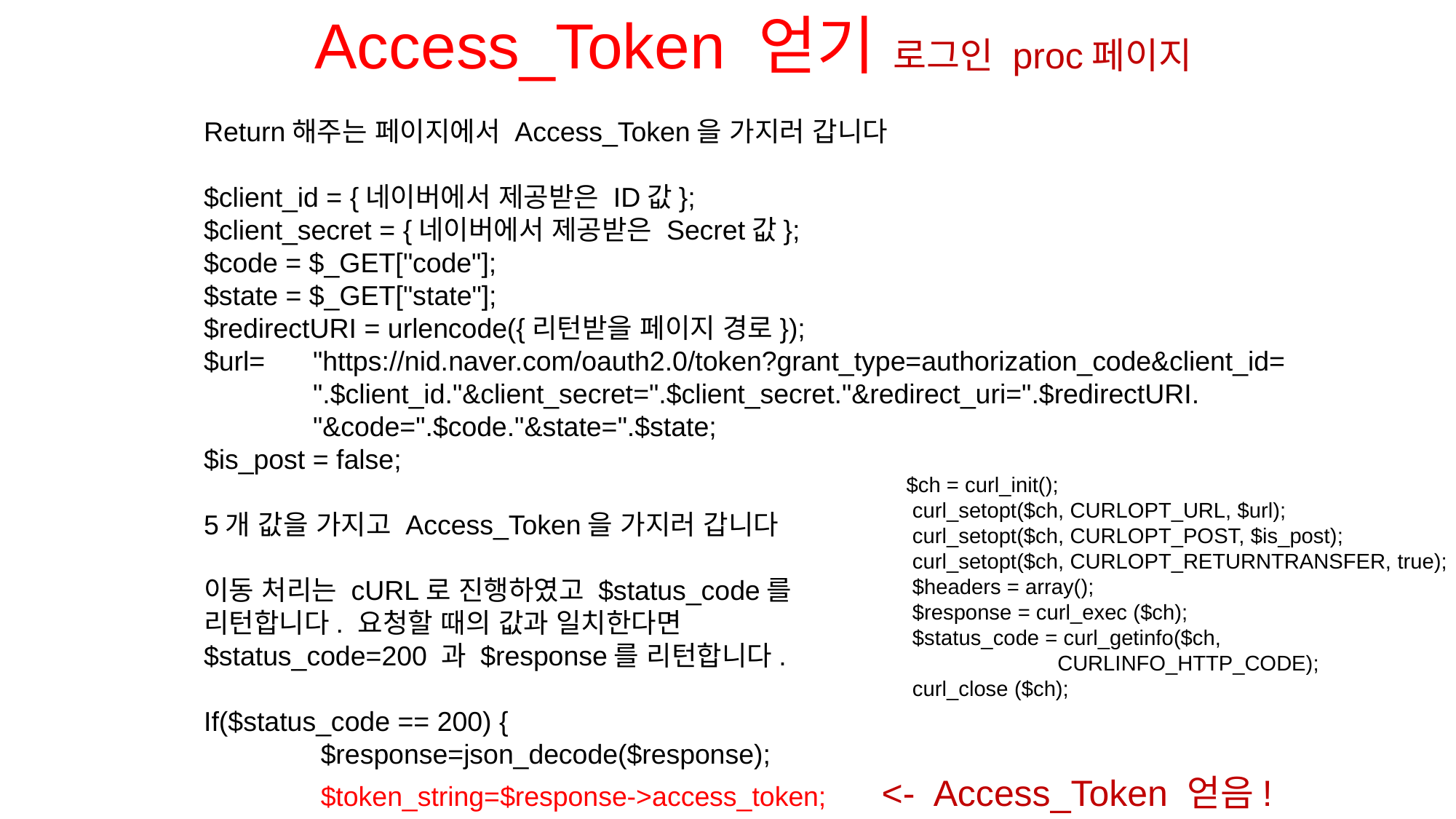

Access_Token 얻기 로그인 proc페이지

Return해주는 페이지에서 Access_Token을 가지러 갑니다

$client_id = {네이버에서 제공받은 ID값};
$client_secret = {네이버에서 제공받은 Secret값};
$code = $_GET["code"];
$state = $_GET["state"];
$redirectURI = urlencode({리턴받을 페이지 경로});
$url=	"https://nid.naver.com/oauth2.0/token?grant_type=authorization_code&client_id=
	".$client_id."&client_secret=".$client_secret."&redirect_uri=".$redirectURI.
	"&code=".$code."&state=".$state;
$is_post = false;

5개 값을 가지고 Access_Token을 가지러 갑니다

이동 처리는 cURL로 진행하였고 $status_code를
리턴합니다. 요청할 때의 값과 일치한다면
$status_code=200 과 $response를 리턴합니다.

If($status_code == 200) {
   	 $response=json_decode($response);
	 $token_string=$response->access_token;	   <-  Access_Token 얻음!
 $ch = curl_init();
  curl_setopt($ch, CURLOPT_URL, $url);
  curl_setopt($ch, CURLOPT_POST, $is_post);
  curl_setopt($ch, CURLOPT_RETURNTRANSFER, true);
  $headers = array();
  $response = curl_exec ($ch);
  $status_code = curl_getinfo($ch,
	        CURLINFO_HTTP_CODE);
  curl_close ($ch);